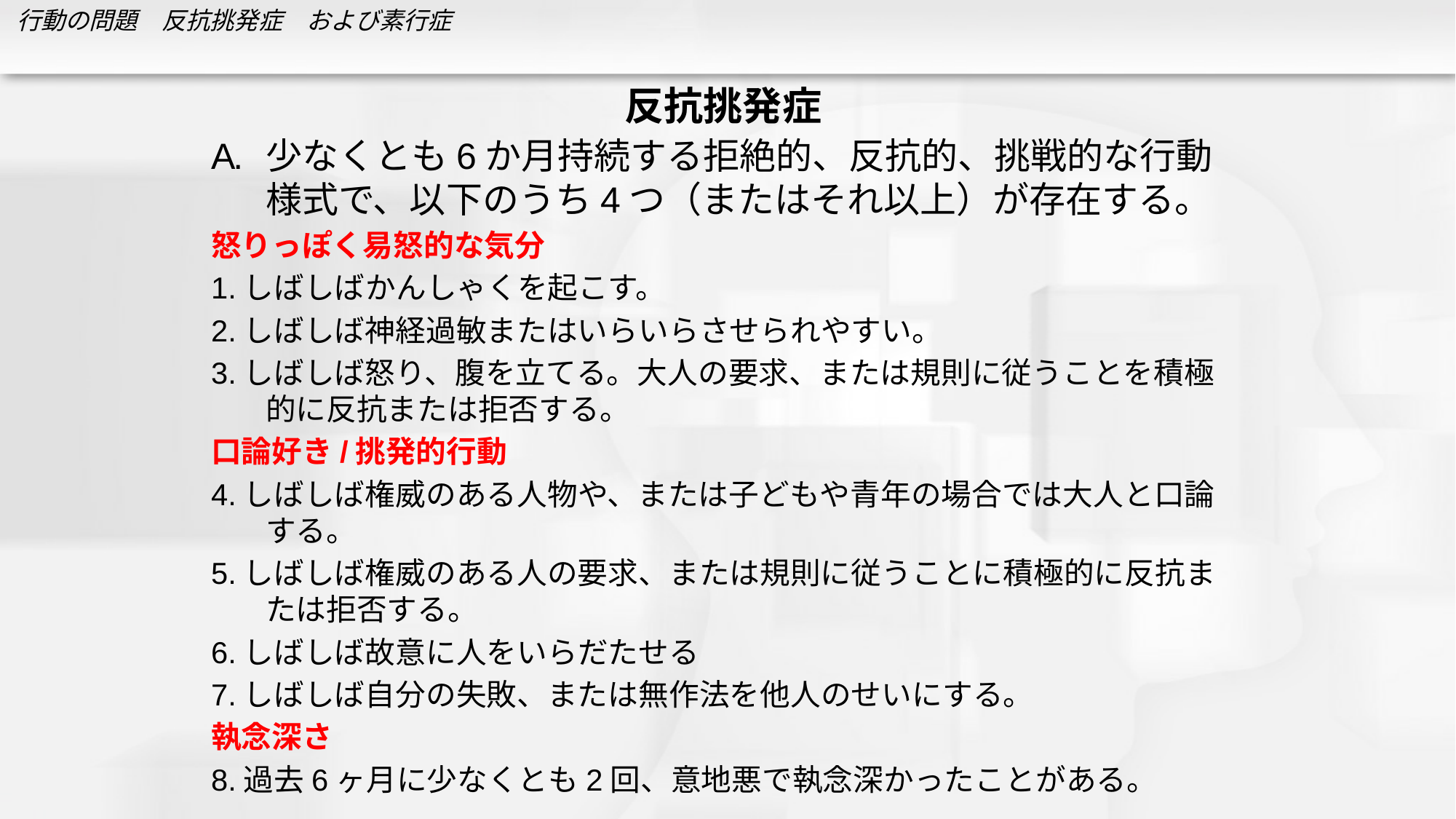

# 反抗挑発症
少なくとも6か月持続する拒絶的、反抗的、挑戦的な行動様式で、以下のうち4つ（またはそれ以上）が存在する。
怒りっぽく易怒的な気分
1.しばしばかんしゃくを起こす。
2.しばしば神経過敏またはいらいらさせられやすい。
3.しばしば怒り、腹を立てる。大人の要求、または規則に従うことを積極的に反抗または拒否する。
口論好き/挑発的行動
4.しばしば権威のある人物や、または子どもや青年の場合では大人と口論する。
5.しばしば権威のある人の要求、または規則に従うことに積極的に反抗または拒否する。
6.しばしば故意に人をいらだたせる
7.しばしば自分の失敗、または無作法を他人のせいにする。
執念深さ
8.過去6ヶ月に少なくとも2回、意地悪で執念深かったことがある。